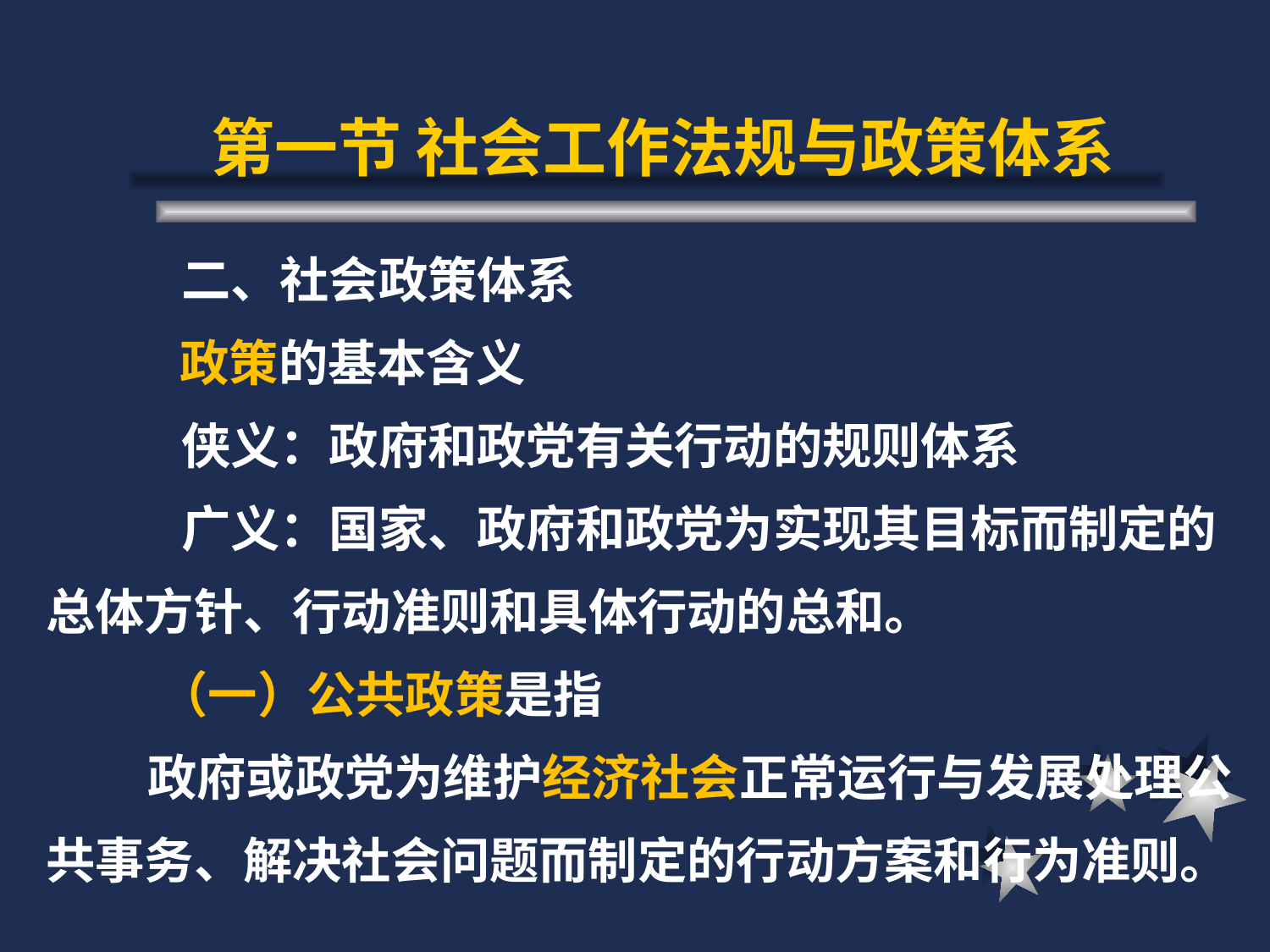

# 第一节 社会工作法规与政策体系
           二、社会政策体系
             政策的基本含义
           侠义：政府和政党有关行动的规则体系
           广义：国家、政府和政党为实现其目标而制定的总体方针、行动准则和具体行动的总和。
         （一）公共政策是指
        政府或政党为维护经济社会正常运行与发展处理公共事务、解决社会问题而制定的行动方案和行为准则。

16